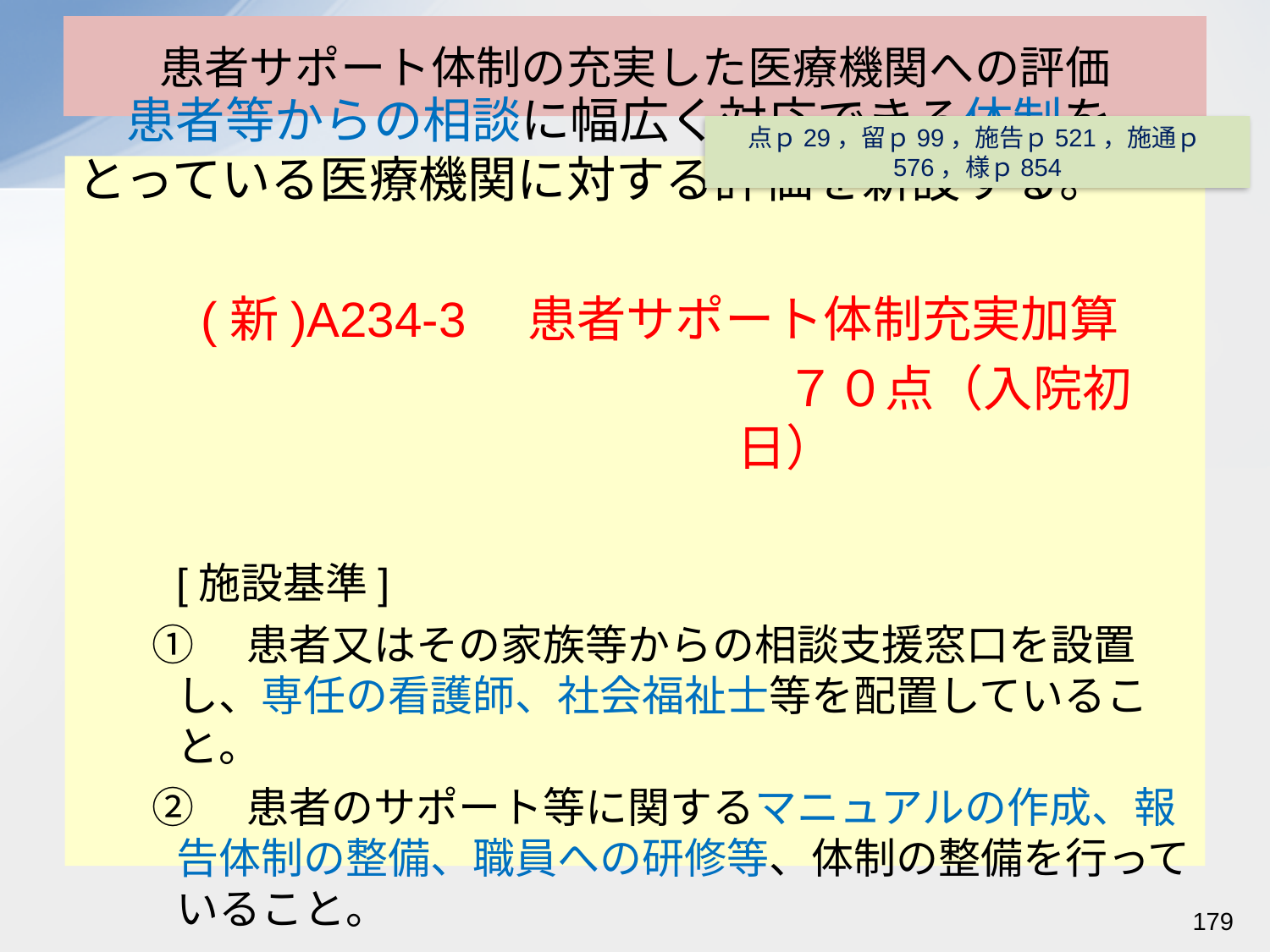

# 患者サポート体制の充実した医療機関への評価
点ｐ29，留ｐ99，施告ｐ521，施通ｐ576，様ｐ854
患者等からの相談に幅広く対応できる体制をとっている医療機関に対する評価を新設する。

(新)A234-3　患者サポート体制充実加算
７０点（入院初日）

[施設基準]
①　患者又はその家族等からの相談支援窓口を設置し、専任の看護師、社会福祉士等を配置していること。
②　患者のサポート等に関するマニュアルの作成、報告体制の整備、職員への研修等、体制の整備を行っていること。
179